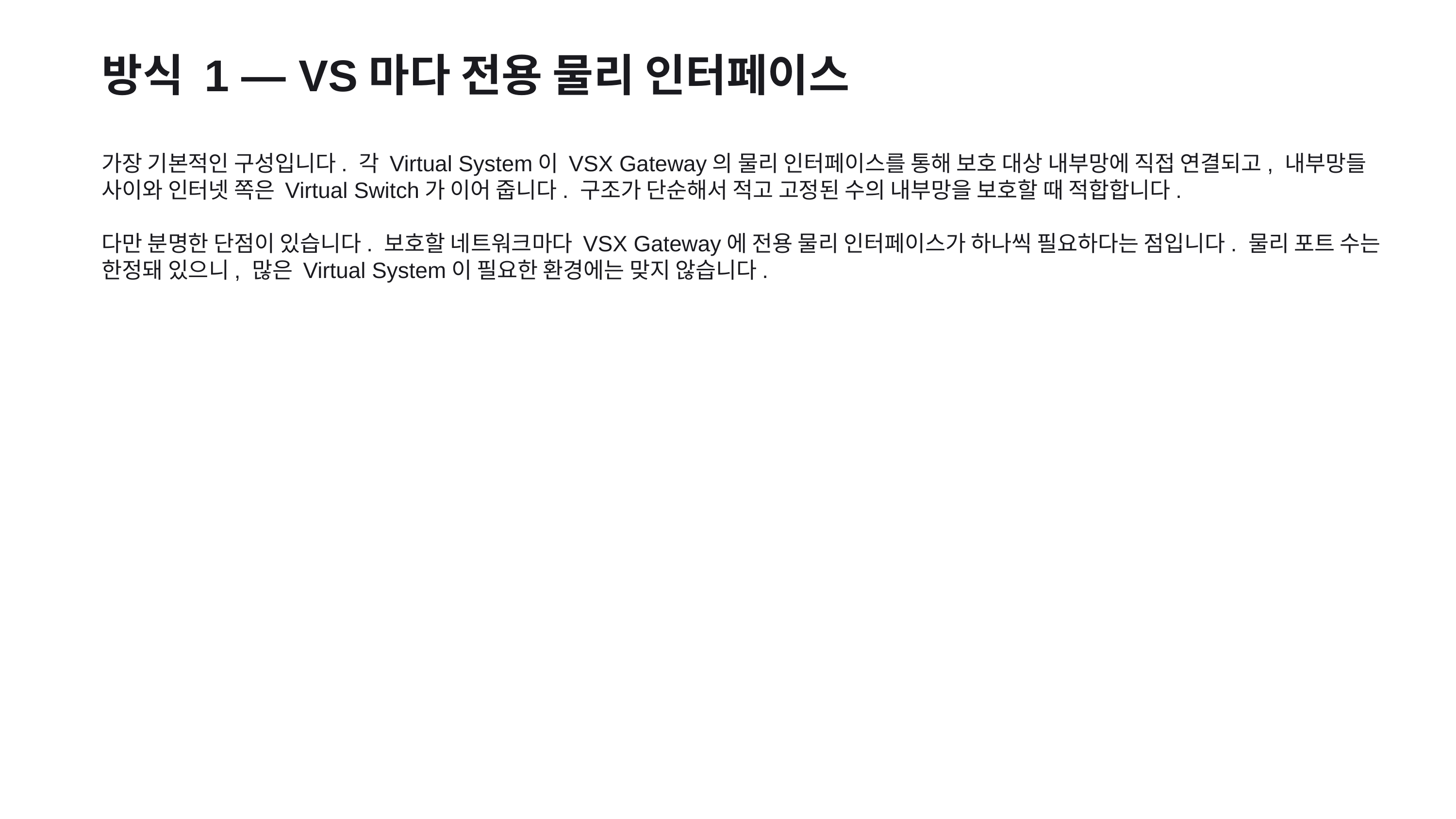

방식 1 — VS마다 전용 물리 인터페이스
가장 기본적인 구성입니다. 각 Virtual System이 VSX Gateway의 물리 인터페이스를 통해 보호 대상 내부망에 직접 연결되고, 내부망들 사이와 인터넷 쪽은 Virtual Switch가 이어 줍니다. 구조가 단순해서 적고 고정된 수의 내부망을 보호할 때 적합합니다.

다만 분명한 단점이 있습니다. 보호할 네트워크마다 VSX Gateway에 전용 물리 인터페이스가 하나씩 필요하다는 점입니다. 물리 포트 수는 한정돼 있으니, 많은 Virtual System이 필요한 환경에는 맞지 않습니다.